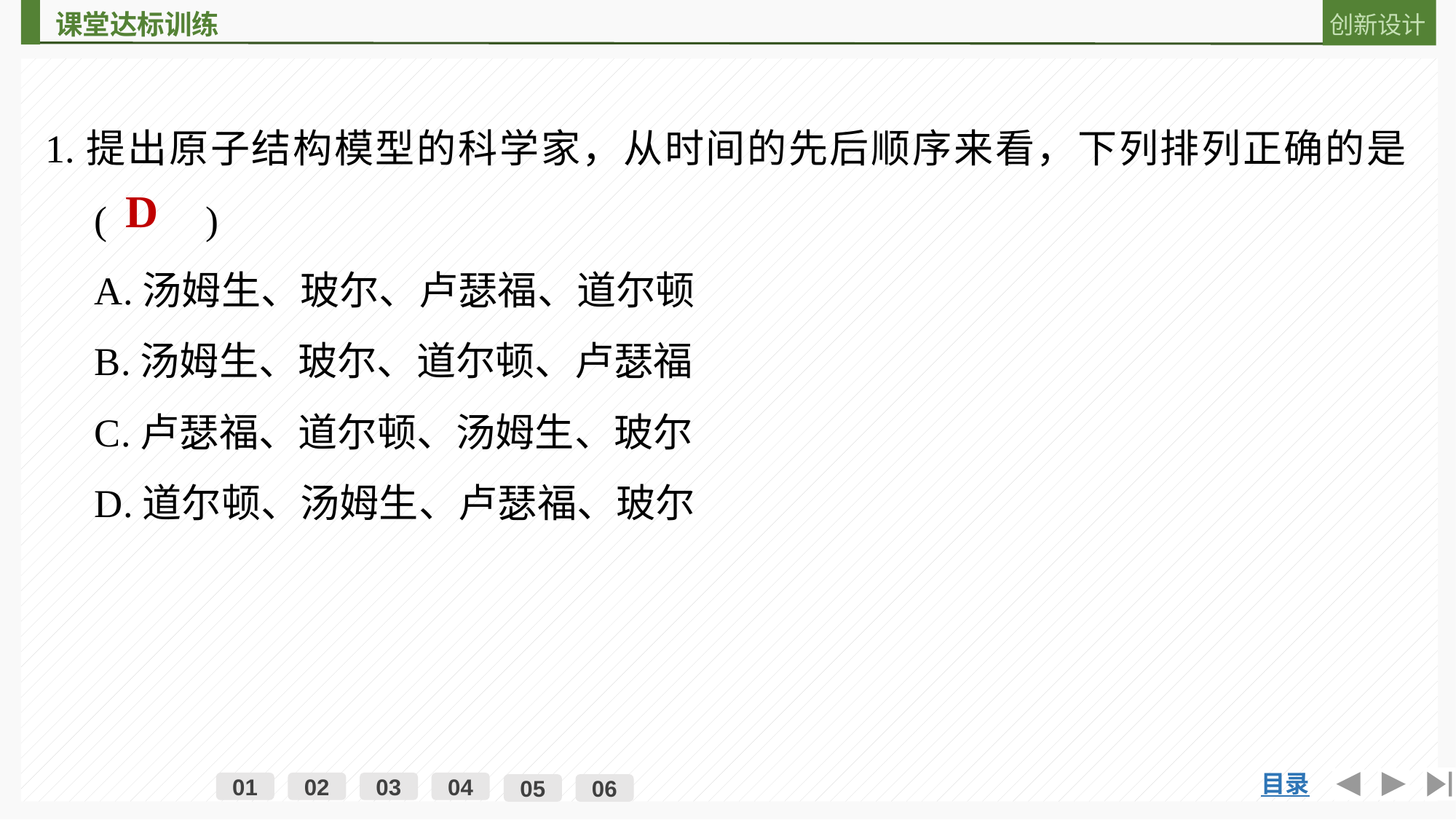

1.提出原子结构模型的科学家，从时间的先后顺序来看，下列排列正确的是
　(　　)
　A.汤姆生、玻尔、卢瑟福、道尔顿
　B.汤姆生、玻尔、道尔顿、卢瑟福
　C.卢瑟福、道尔顿、汤姆生、玻尔
　D.道尔顿、汤姆生、卢瑟福、玻尔
D